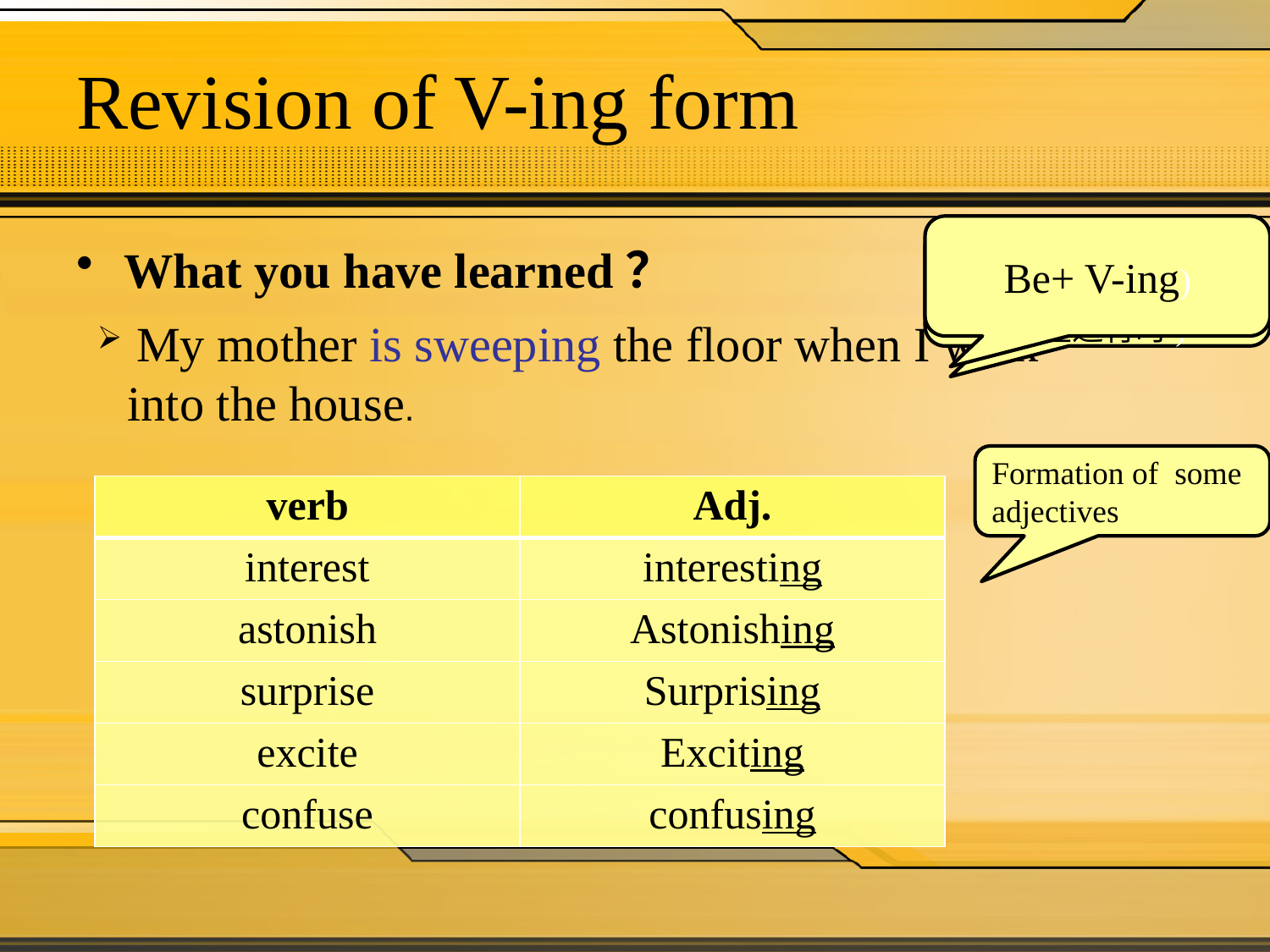

# Revision of V-ing form
Be+ V-ing)
Present/past progressive tense
现在进行时)
What you have learned？

 My mother is sweeping the floor when I walk into the house.
Formation of  some adjectives
| verb | Adj. |
| --- | --- |
| interest | interesting |
| astonish | Astonishing |
| surprise | Surprising |
| excite | Exciting |
| confuse | confusing |